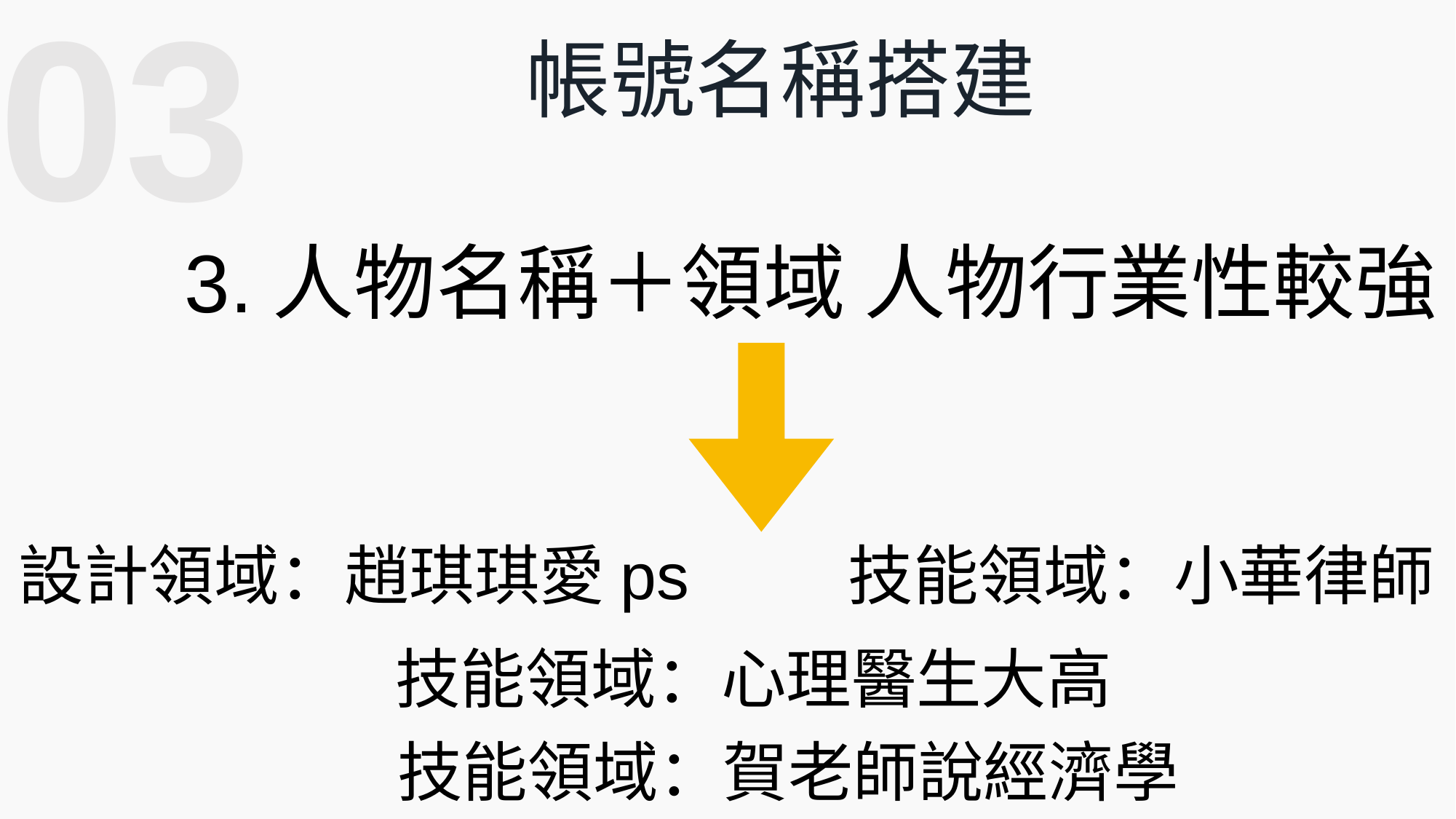

03
帳號名稱搭建
26
3.人物名稱＋領域 人物行業性較強

設計領域：趙琪琪愛ps
技能領域：小華律師
技能領域：心理醫生大高
技能領域：賀老師說經濟學